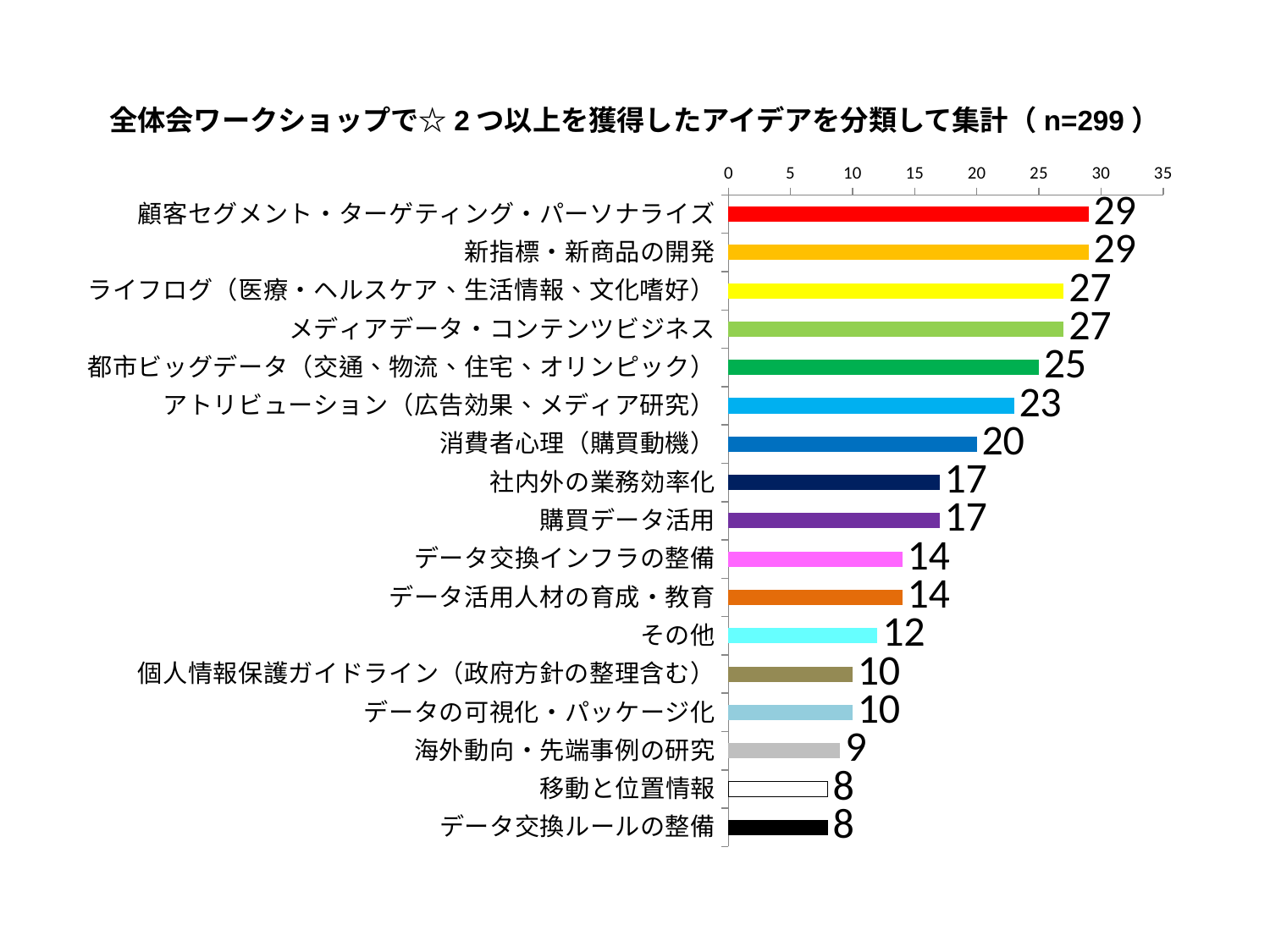

全体会ワークショップで☆2つ以上を獲得したアイデアを分類して集計（n=299）

### Chart

| Category |  |
|---|---|
| 顧客セグメント・ターゲティング・パーソナライズ | 29.0 |
| 新指標・新商品の開発 | 29.0 |
| ライフログ（医療・ヘルスケア、生活情報、文化嗜好） | 27.0 |
| メディアデータ・コンテンツビジネス | 27.0 |
| 都市ビッグデータ（交通、物流、住宅、オリンピック） | 25.0 |
| アトリビューション（広告効果、メディア研究） | 23.0 |
| 消費者心理（購買動機） | 20.0 |
| 社内外の業務効率化 | 17.0 |
| 購買データ活用 | 17.0 |
| データ交換インフラの整備 | 14.0 |
| データ活用人材の育成・教育 | 14.0 |
| その他 | 12.0 |
| 個人情報保護ガイドライン（政府方針の整理含む） | 10.0 |
| データの可視化・パッケージ化 | 10.0 |
| 海外動向・先端事例の研究 | 9.0 |
| 移動と位置情報 | 8.0 |
| データ交換ルールの整備 | 8.0 |